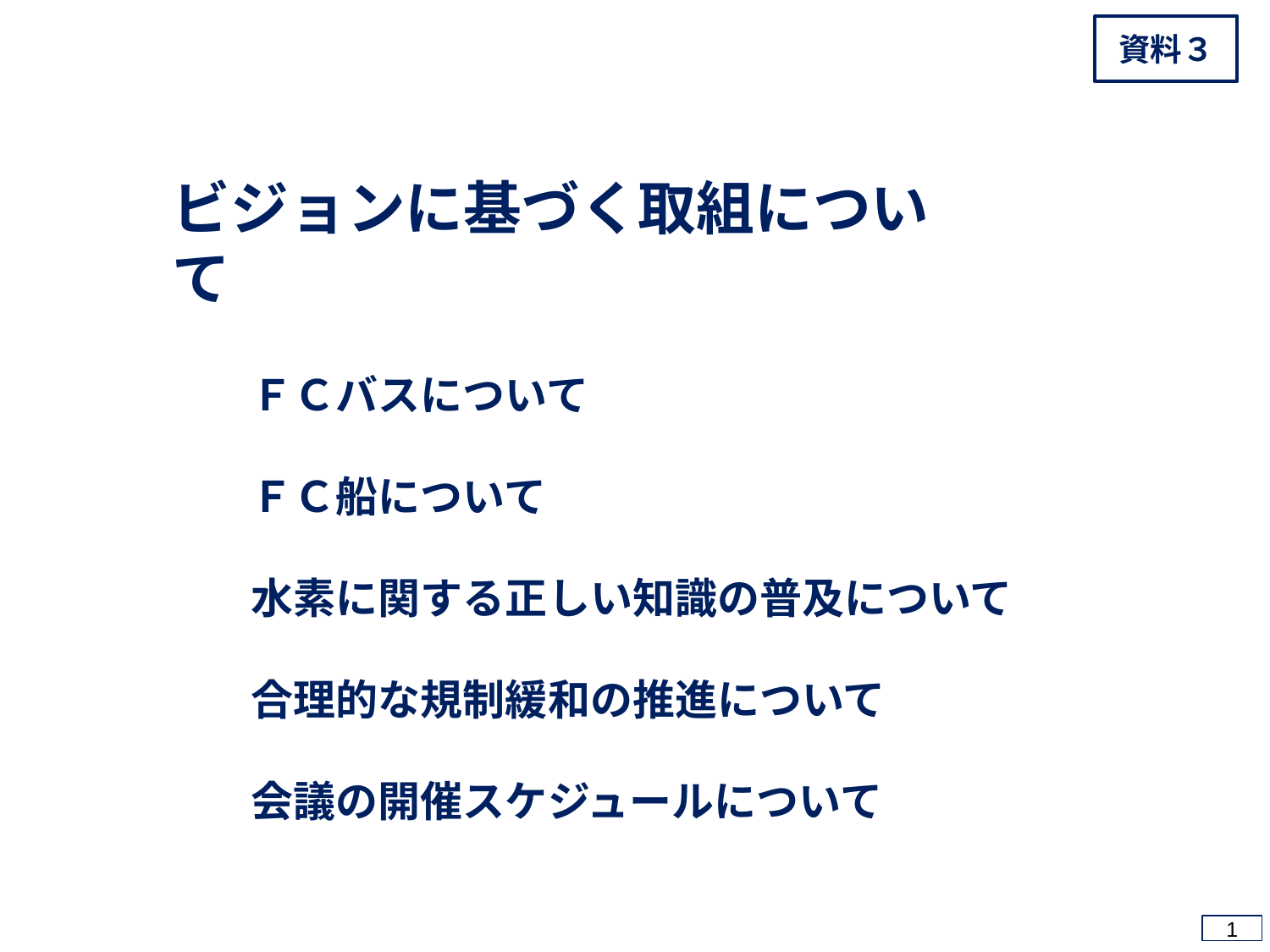

資料３
ビジョンに基づく取組について
　ＦＣバスについて

　ＦＣ船について

　水素に関する正しい知識の普及について

　合理的な規制緩和の推進について

　会議の開催スケジュールについて
1